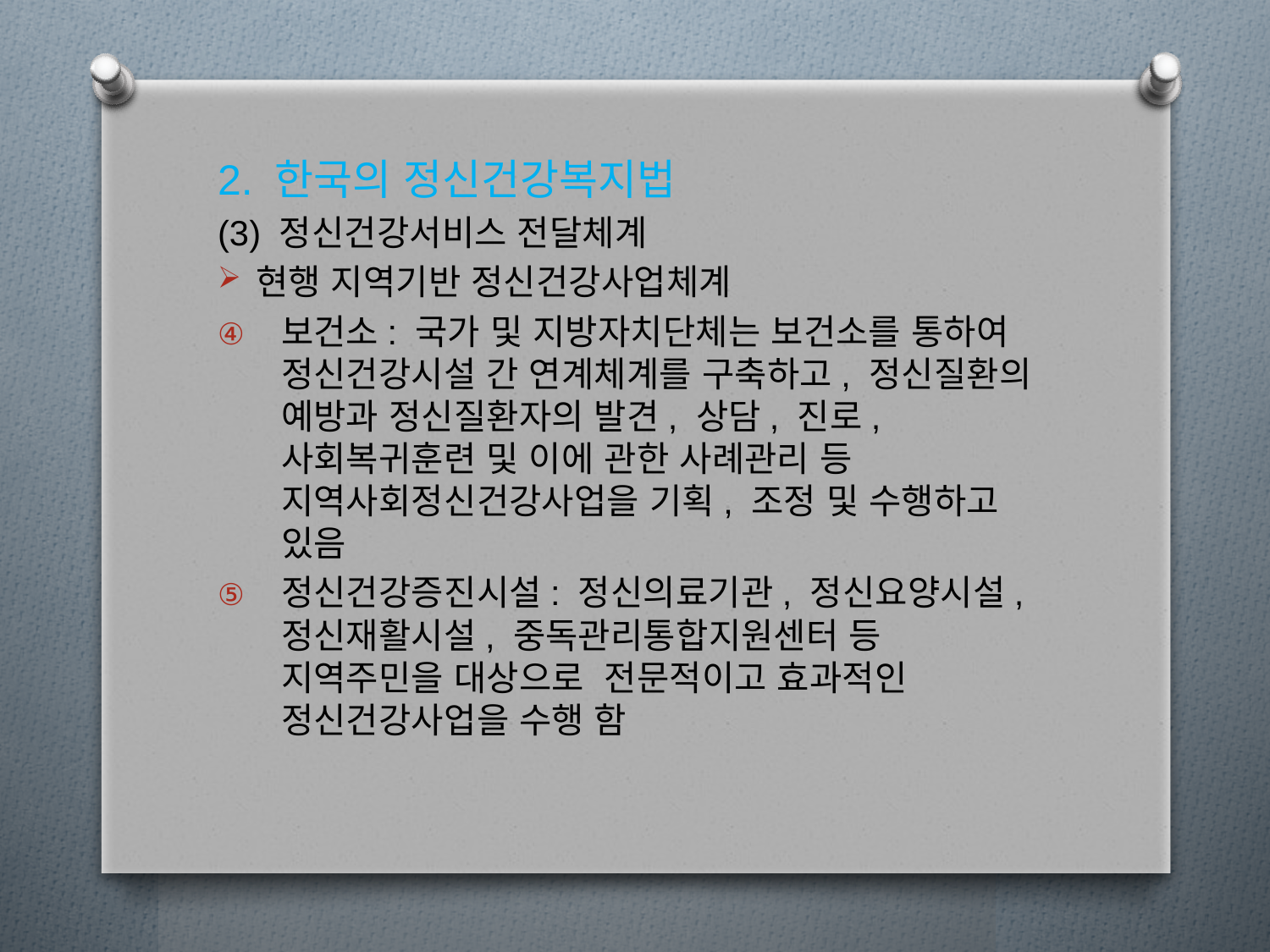

2. 한국의 정신건강복지법
(3) 정신건강서비스 전달체계
현행 지역기반 정신건강사업체계
보건소: 국가 및 지방자치단체는 보건소를 통하여 정신건강시설 간 연계체계를 구축하고, 정신질환의 예방과 정신질환자의 발견, 상담, 진로, 사회복귀훈련 및 이에 관한 사례관리 등 지역사회정신건강사업을 기획, 조정 및 수행하고 있음
정신건강증진시설: 정신의료기관, 정신요양시설, 정신재활시설, 중독관리통합지원센터 등 지역주민을 대상으로  전문적이고 효과적인 정신건강사업을 수행 함